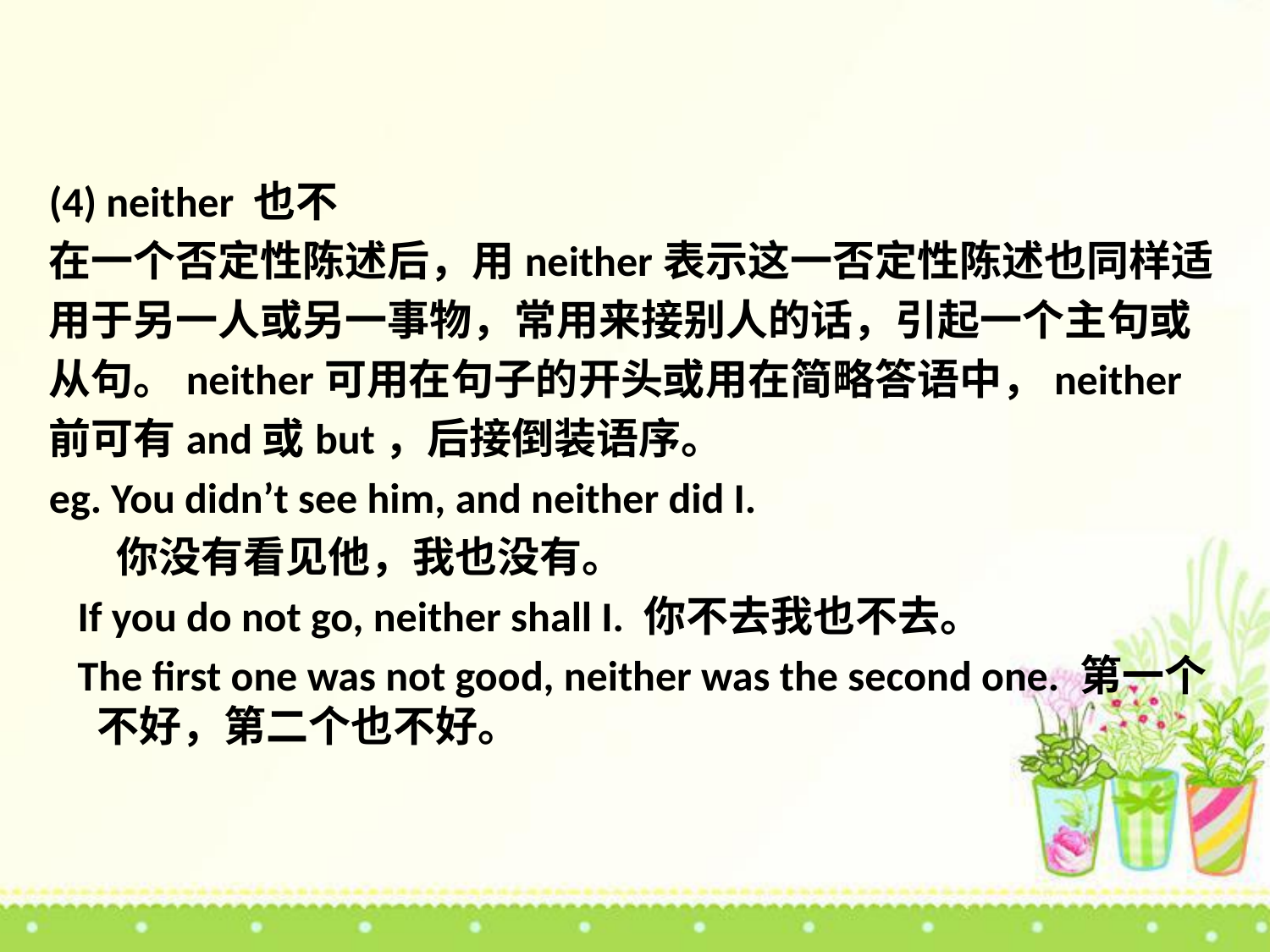

(4) neither 也不
在一个否定性陈述后，用neither表示这一否定性陈述也同样适
用于另一人或另一事物，常用来接别人的话，引起一个主句或
从句。neither可用在句子的开头或用在简略答语中，neither
前可有and或but，后接倒装语序。
eg. You didn’t see him, and neither did I.
      你没有看见他，我也没有。
   If you do not go, neither shall I. 你不去我也不去。
   The first one was not good, neither was the second one. 第一个不好，第二个也不好。